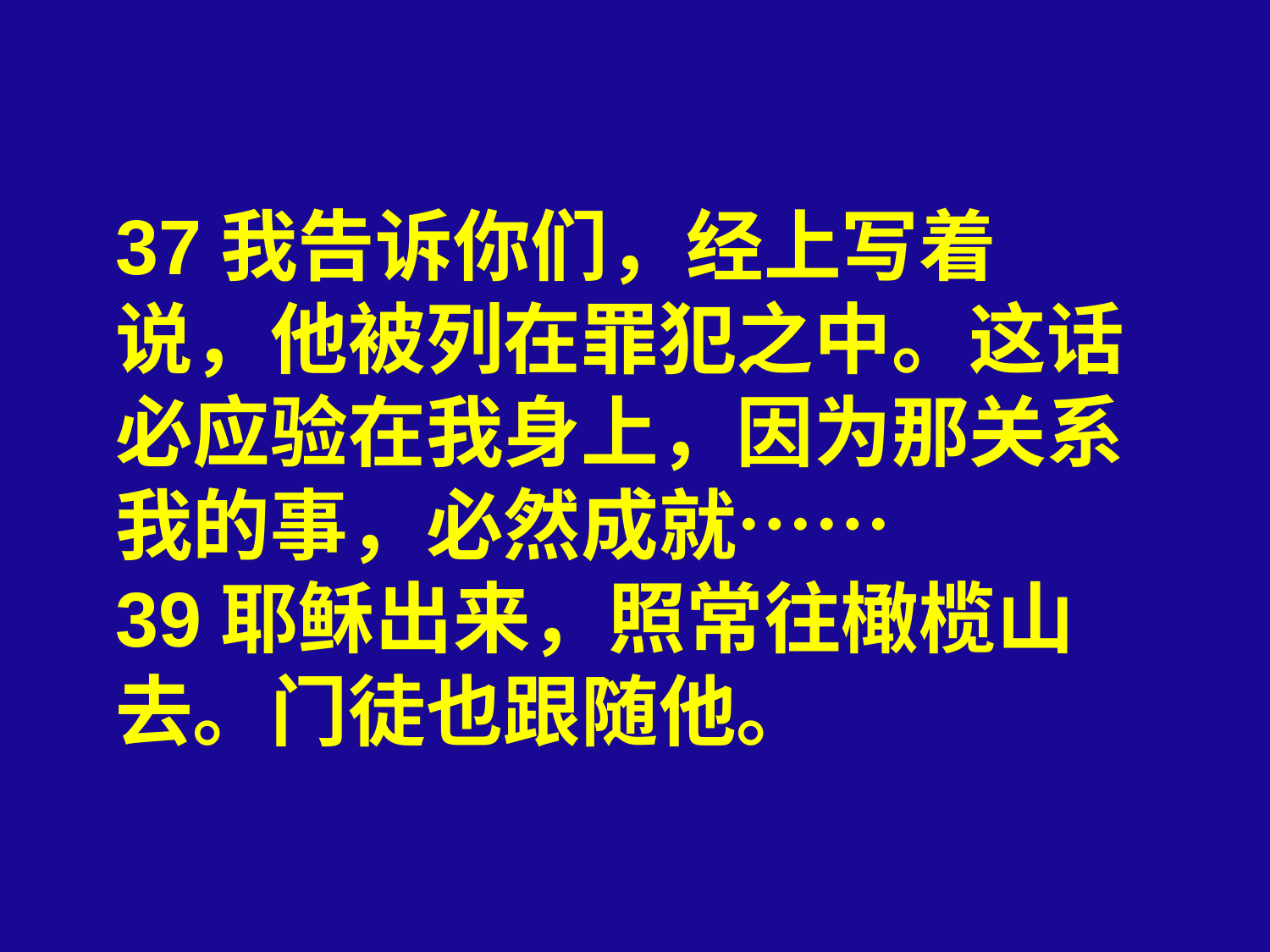

# 37我告诉你们，经上写着说，他被列在罪犯之中。这话必应验在我身上，因为那关系我的事，必然成就…… 39耶稣出来，照常往橄榄山去。门徒也跟随他。